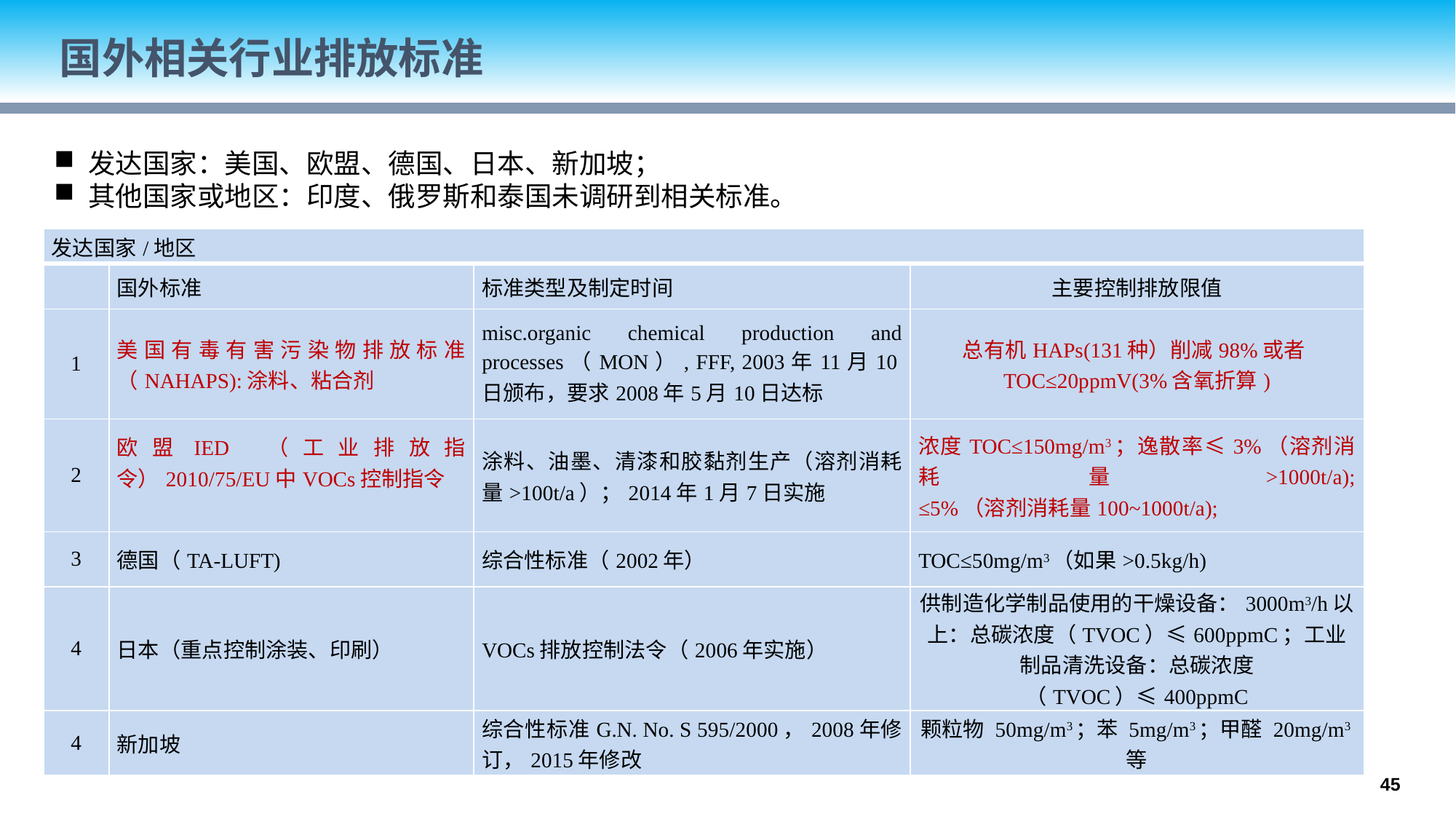

# 国外相关行业排放标准
发达国家：美国、欧盟、德国、日本、新加坡；
其他国家或地区：印度、俄罗斯和泰国未调研到相关标准。
| 发达国家/地区 |  |  |  |
| --- | --- | --- | --- |
|  | 国外标准 | 标准类型及制定时间 | 主要控制排放限值 |
| 1 | 美国有毒有害污染物排放标准（NAHAPS):涂料、粘合剂 | misc.organic chemical production and processes（MON）, FFF, 2003年11月10日颁布，要求2008年5月10日达标 | 总有机HAPs(131种）削减98%或者TOC≤20ppmV(3%含氧折算) |
| 2 | 欧盟IED （工业排放指令）2010/75/EU中VOCs控制指令 | 涂料、油墨、清漆和胶黏剂生产（溶剂消耗量>100t/a）；2014年1月7日实施 | 浓度TOC≤150mg/m3；逸散率≤3%（溶剂消耗量>1000t/a); ≤5%（溶剂消耗量100~1000t/a); |
| 3 | 德国（TA-LUFT) | 综合性标准（2002年） | TOC≤50mg/m3（如果>0.5kg/h) |
| 4 | 日本（重点控制涂装、印刷） | VOCs排放控制法令（2006年实施） | 供制造化学制品使用的干燥设备：3000m3/h以上：总碳浓度（TVOC）≤600ppmC；工业制品清洗设备：总碳浓度（TVOC）≤400ppmC |
| 4 | 新加坡 | 综合性标准G.N. No. S 595/2000，2008年修订，2015年修改 | 颗粒物 50mg/m3；苯 5mg/m3；甲醛 20mg/m3等 |
45